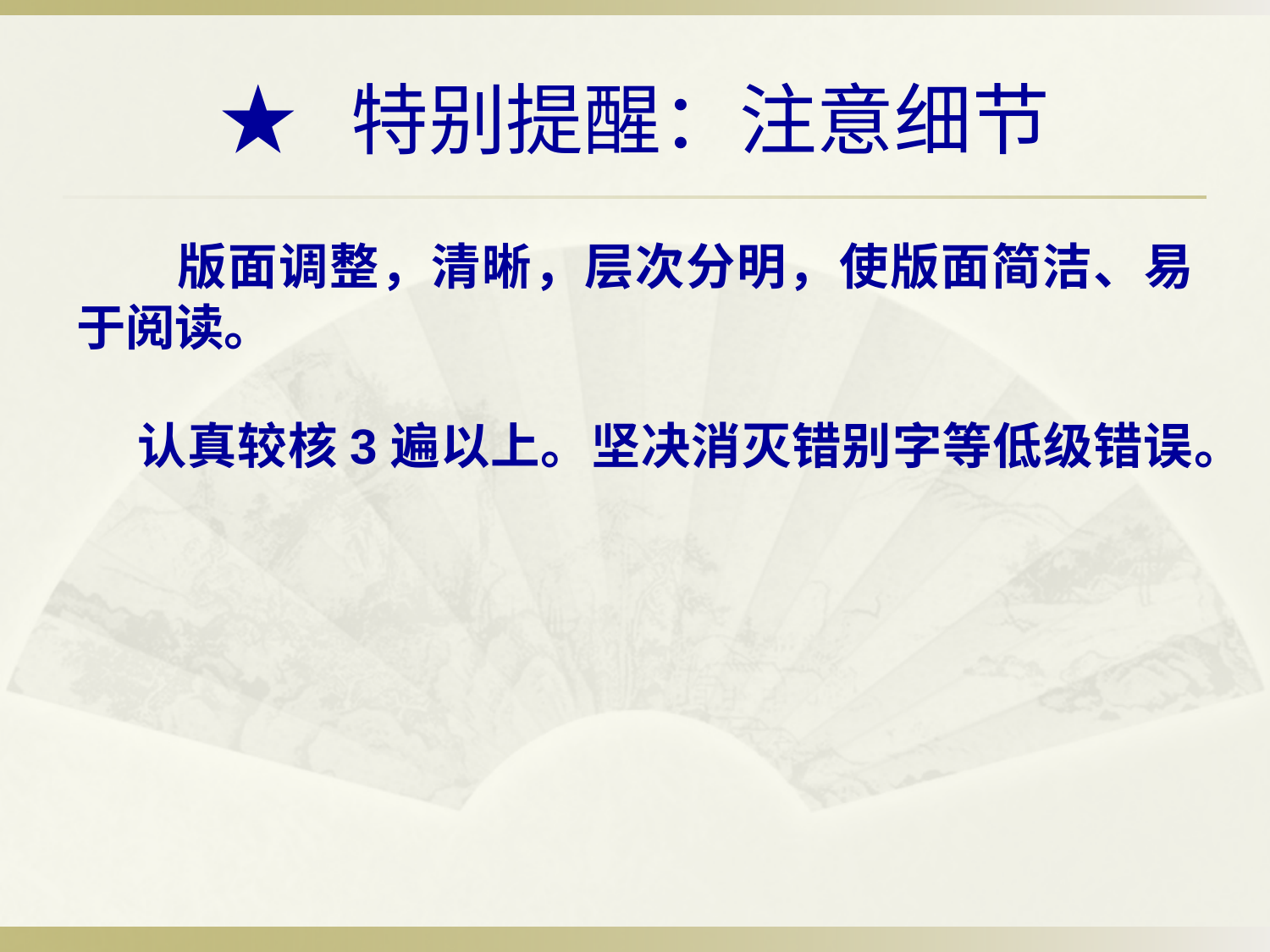

# ★  特别提醒：注意细节
      版面调整，清晰，层次分明，使版面简洁、易于阅读。

    认真较核3遍以上。坚决消灭错别字等低级错误。